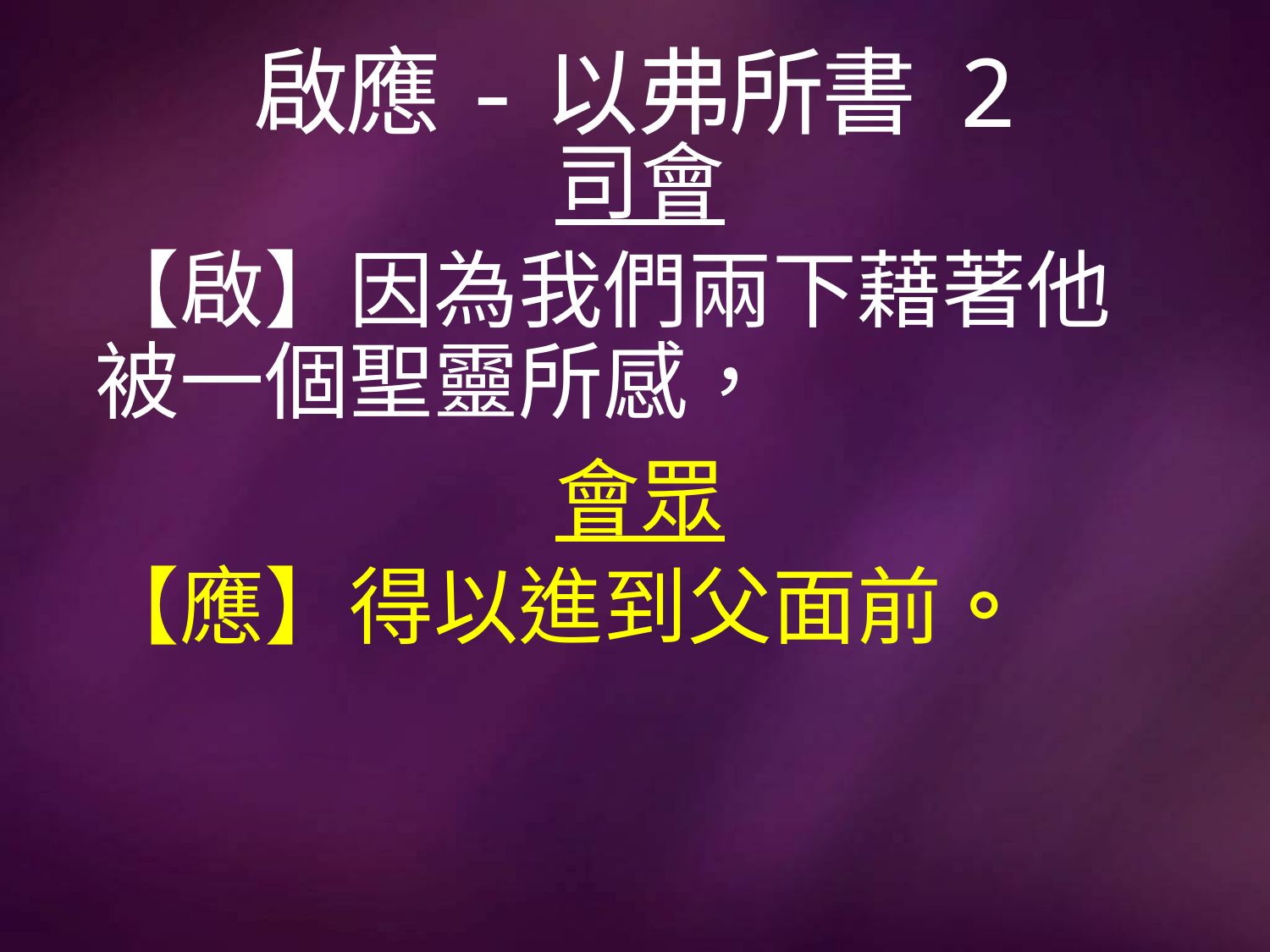

# 啟應-以弗所書 2
司會
【啟】因為我們兩下藉著他被一個聖靈所感，

會眾
【應】得以進到父面前。